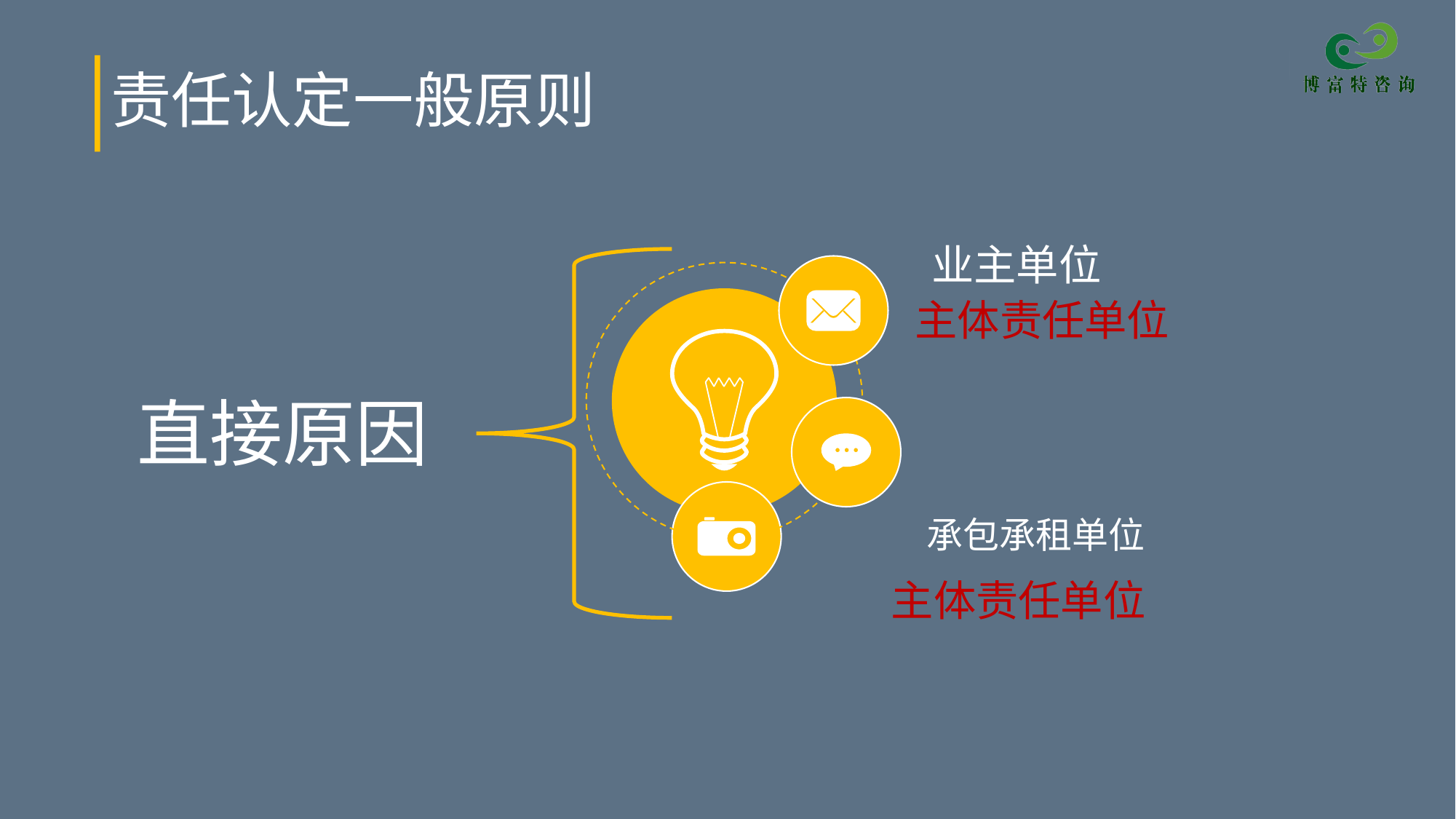

责任认定一般原则
业主单位

主体责任单位

直接原因

承包承租单位

主体责任单位